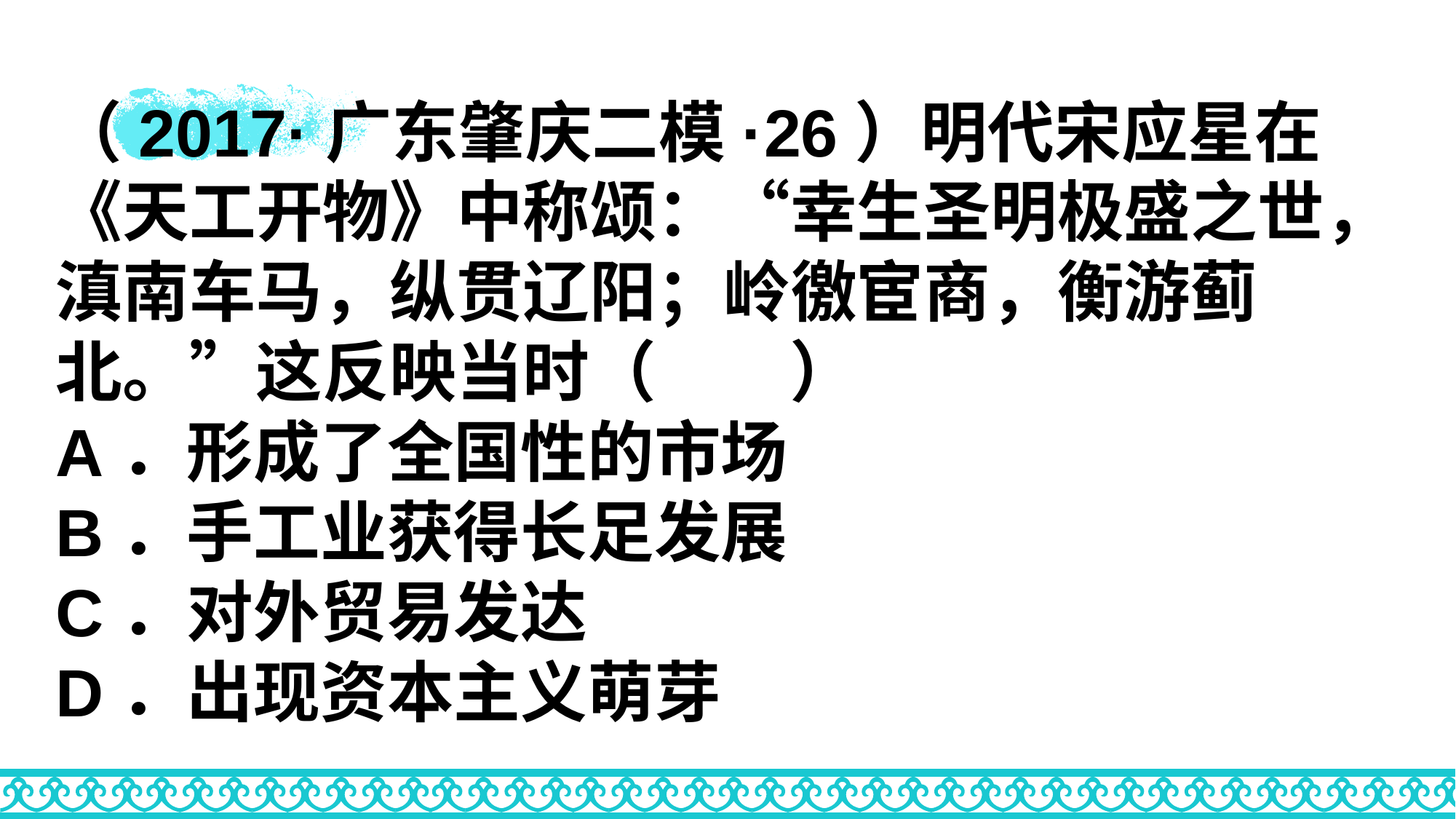

（2017·广东肇庆二模·26）明代宋应星在《天工开物》中称颂：“幸生圣明极盛之世，滇南车马，纵贯辽阳；岭徼宦商，衡游蓟北。”这反映当时（　　）
A．形成了全国性的市场
B．手工业获得长足发展
C．对外贸易发达
D．出现资本主义萌芽